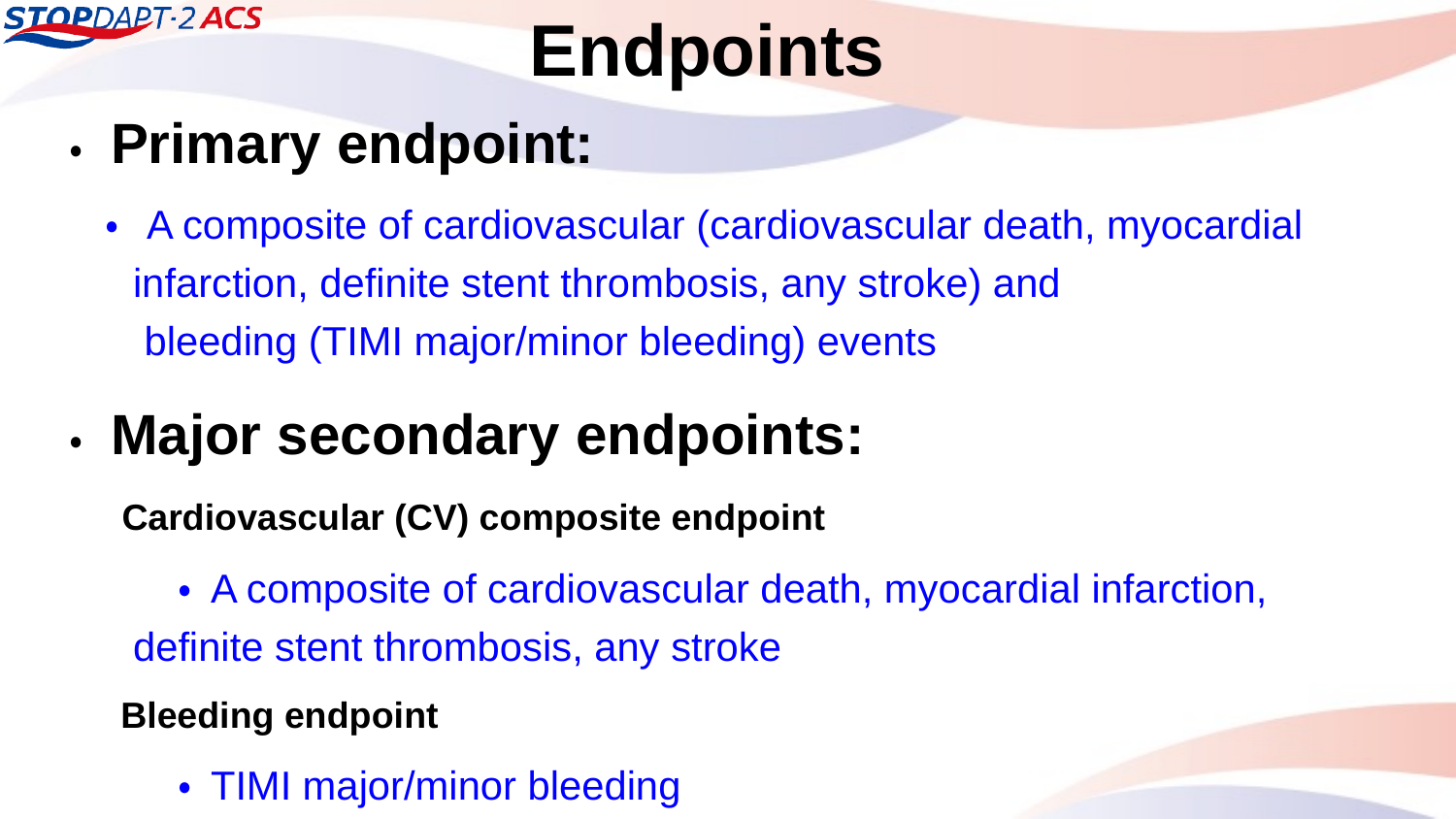

# Endpoints
   ・  Primary endpoint:
       ・  A composite of cardiovascular (cardiovascular death, myocardial
         infarction, definite stent thrombosis, any stroke) and
          bleeding (TIMI major/minor bleeding) events
   ・  Major secondary endpoints:
        Cardiovascular (CV) composite endpoint
	・ A composite of cardiovascular death, myocardial infarction,
         definite stent thrombosis, any stroke
           Bleeding endpoint
	・ TIMI major/minor bleeding